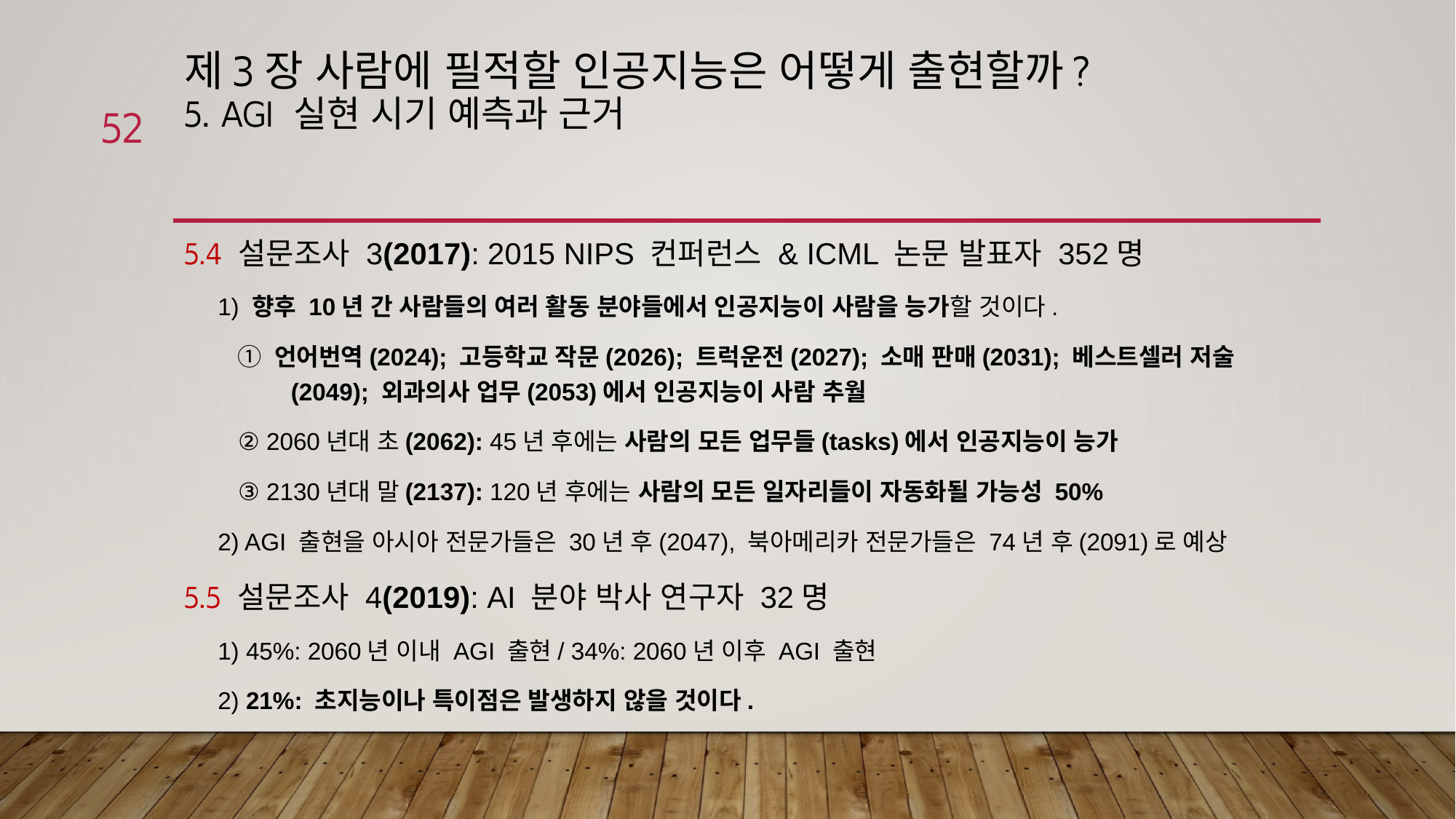

# 제3장 사람에 필적할 인공지능은 어떻게 출현할까? 5. AGI 실현 시기 예측과 근거
52

5.4 설문조사 3(2017): 2015 NIPS 컨퍼런스 & ICML 논문 발표자 352명
     1) 향후 10년 간 사람들의 여러 활동 분야들에서 인공지능이 사람을 능가할 것이다.
        ① 언어번역(2024); 고등학교 작문(2026); 트럭운전(2027); 소매 판매(2031); 베스트셀러 저술(2049); 외과의사 업무(2053)에서 인공지능이 사람 추월
        ② 2060년대 초(2062): 45년 후에는 사람의 모든 업무들(tasks)에서 인공지능이 능가
        ③ 2130년대 말(2137): 120년 후에는 사람의 모든 일자리들이 자동화될 가능성 50%
     2) AGI 출현을 아시아 전문가들은 30년 후(2047), 북아메리카 전문가들은 74년 후(2091)로 예상
5.5 설문조사 4(2019): AI 분야 박사 연구자 32명
     1) 45%: 2060년 이내 AGI 출현/ 34%: 2060년 이후 AGI 출현
     2) 21%: 초지능이나 특이점은 발생하지 않을 것이다.